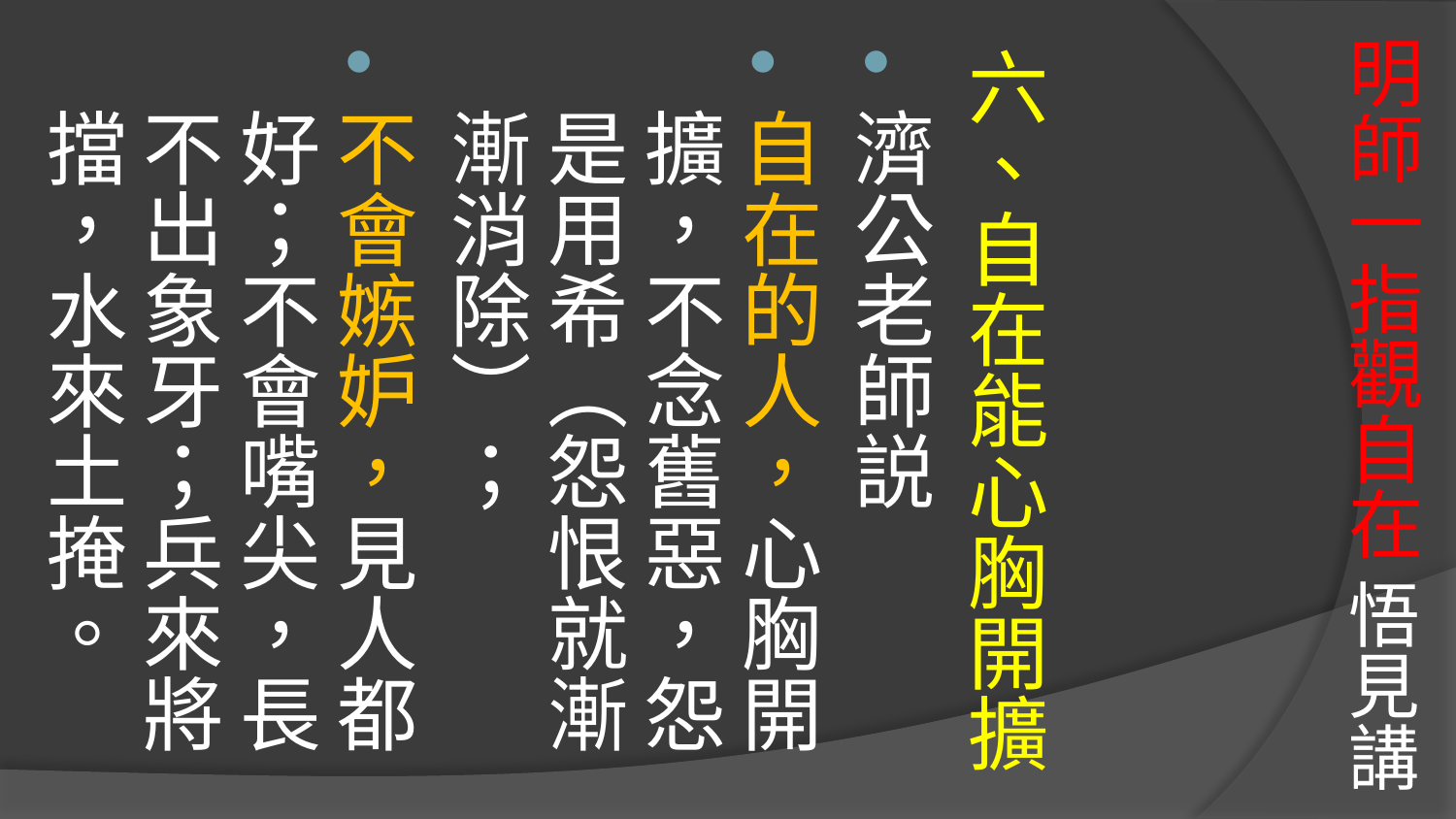

六、自在能心胸開擴
濟公老師説
自在的人，心胸開擴，不念舊惡，怨是用希（怨恨就漸漸消除）；
不會嫉妒，見人都好；不會嘴尖，長不出象牙；兵來將擋，水來土掩。
# 明師一指觀自在 悟見講